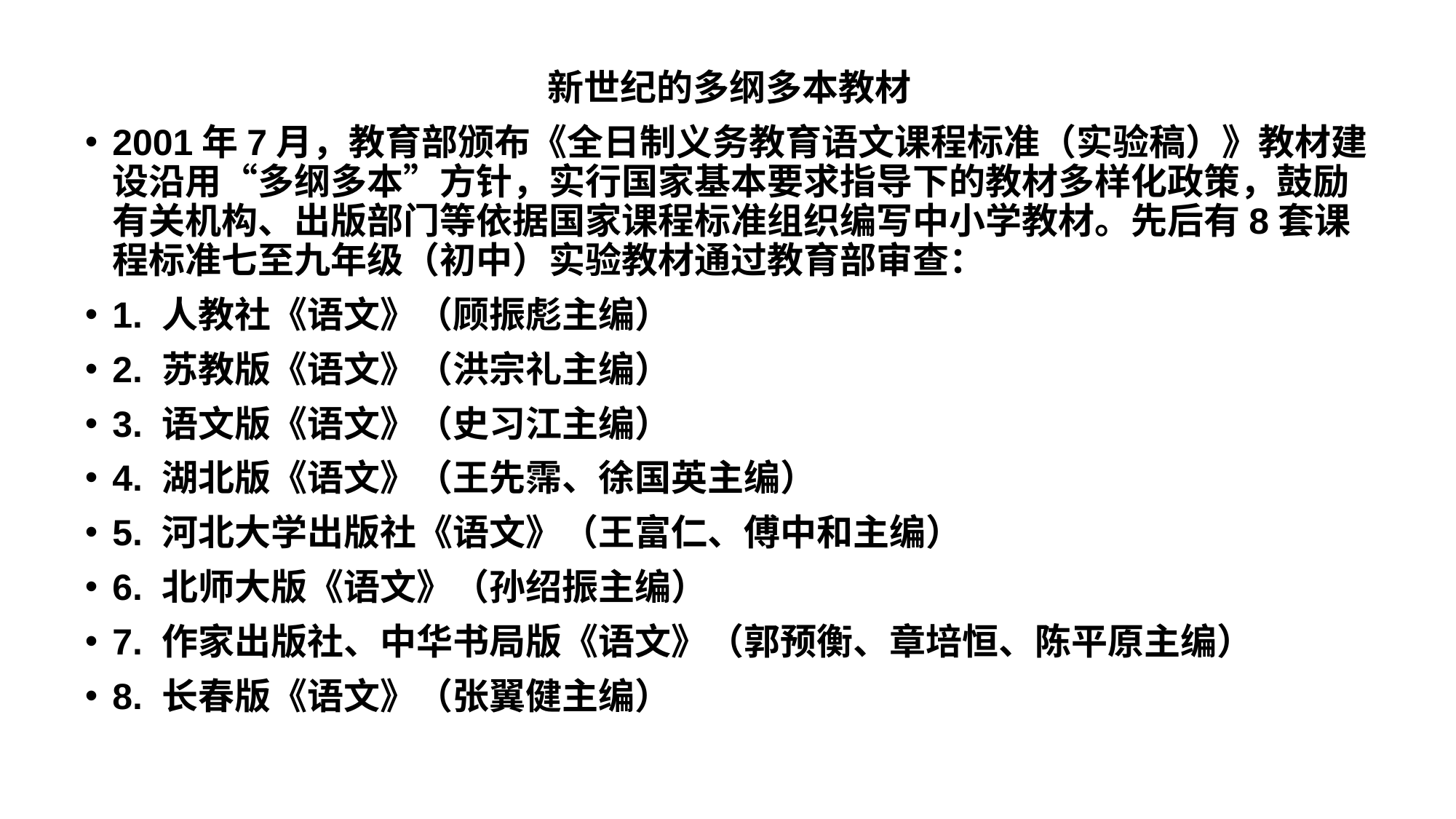

#
新世纪的多纲多本教材
2001年7月，教育部颁布《全日制义务教育语文课程标准（实验稿）》教材建设沿用“多纲多本”方针，实行国家基本要求指导下的教材多样化政策，鼓励有关机构、出版部门等依据国家课程标准组织编写中小学教材。先后有8套课程标准七至九年级（初中）实验教材通过教育部审查：
1. 人教社《语文》（顾振彪主编）
2. 苏教版《语文》（洪宗礼主编）
3. 语文版《语文》（史习江主编）
4. 湖北版《语文》（王先霈、徐国英主编）
5. 河北大学出版社《语文》（王富仁、傅中和主编）
6. 北师大版《语文》（孙绍振主编）
7. 作家出版社、中华书局版《语文》（郭预衡、章培恒、陈平原主编）
8. 长春版《语文》（张翼健主编）